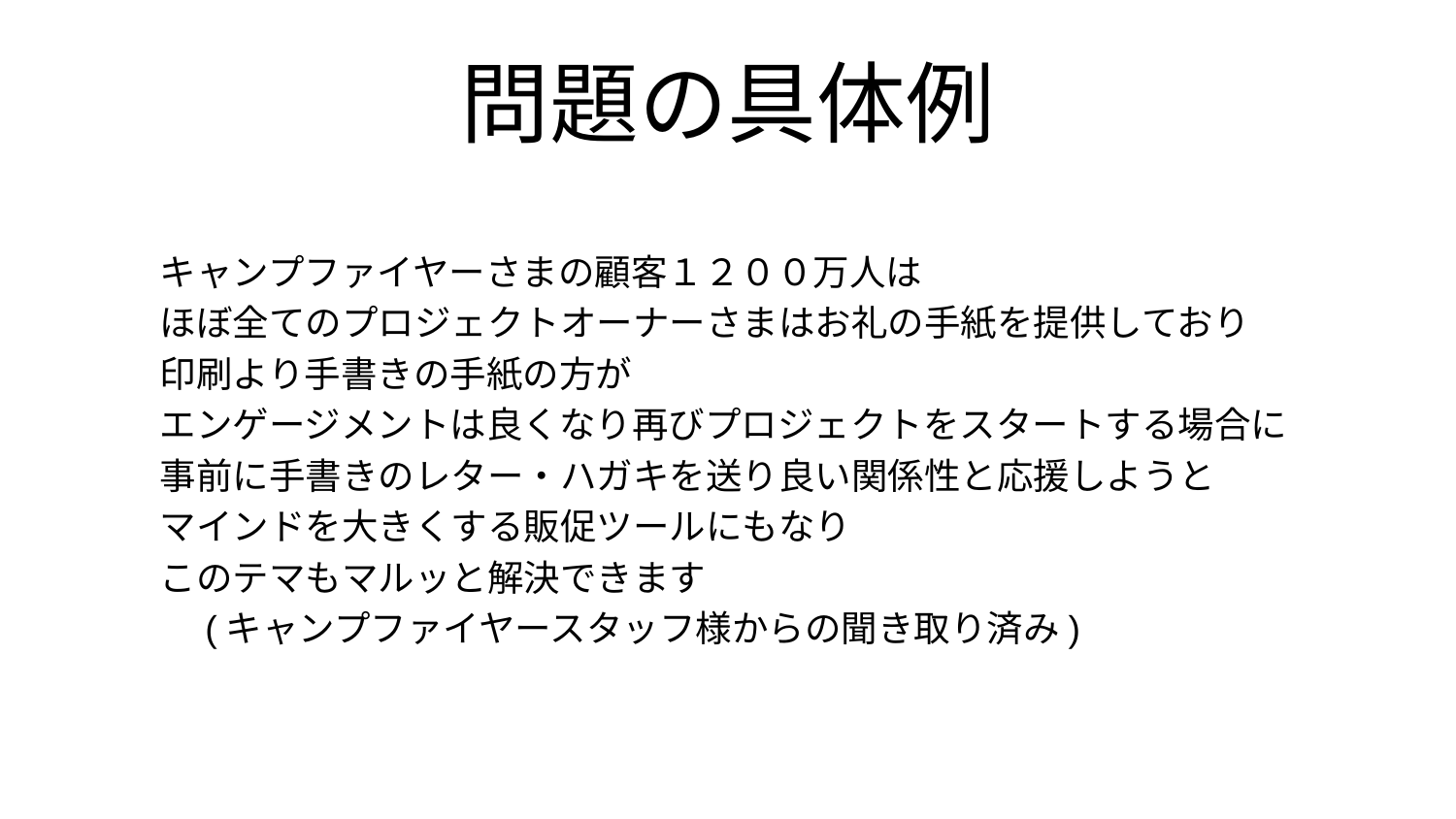

# 問題の具体例

キャンプファイヤーさまの顧客１２００万人は
ほぼ全てのプロジェクトオーナーさまはお礼の手紙を提供しており
印刷より手書きの手紙の方が
エンゲージメントは良くなり再びプロジェクトをスタートする場合に
事前に手書きのレター・ハガキを送り良い関係性と応援しようと
マインドを大きくする販促ツールにもなり
このテマもマルッと解決できます
　(キャンプファイヤースタッフ様からの聞き取り済み)